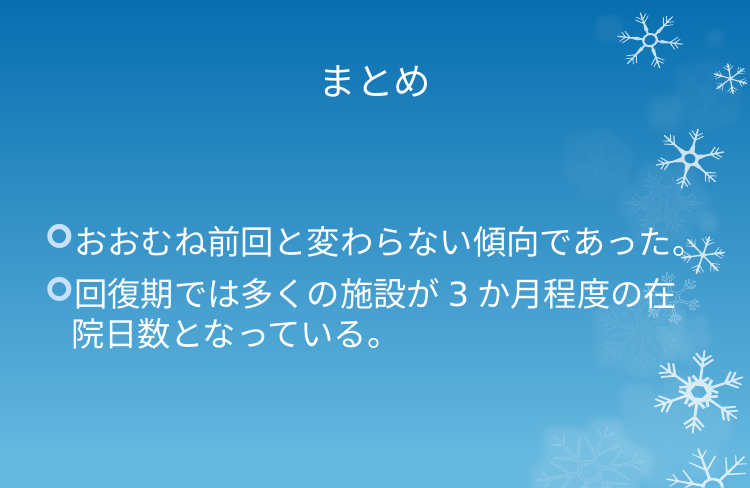

# まとめ
おおむね前回と変わらない傾向であった。
回復期では多くの施設が3か月程度の在院日数となっている。